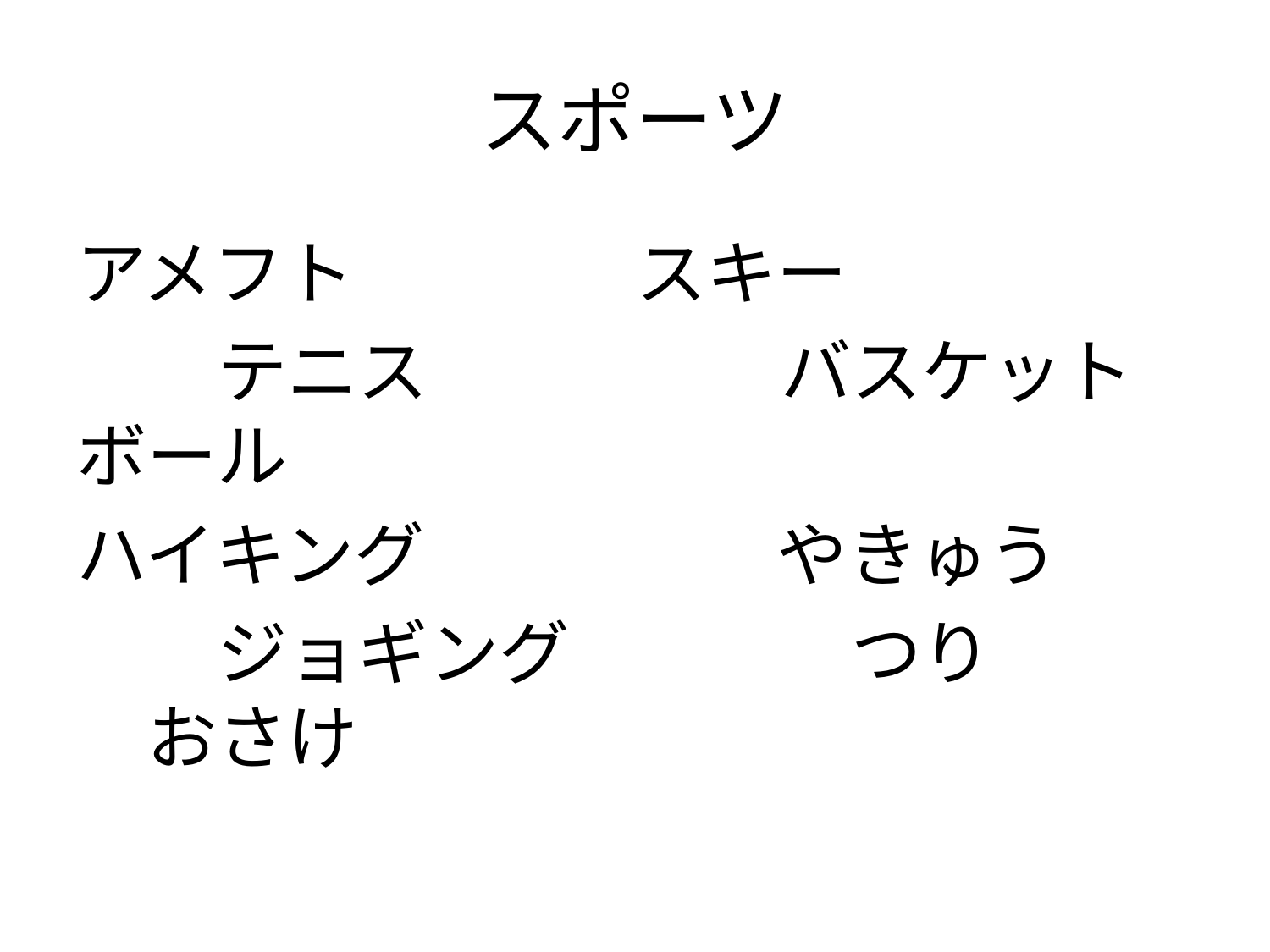

# スポーツ
アメフト　　　　スキー
　　テニス　　　　　バスケットボール
ハイキング　　　　　やきゅう
　　ジョギング　　　　つり　　　おさけ